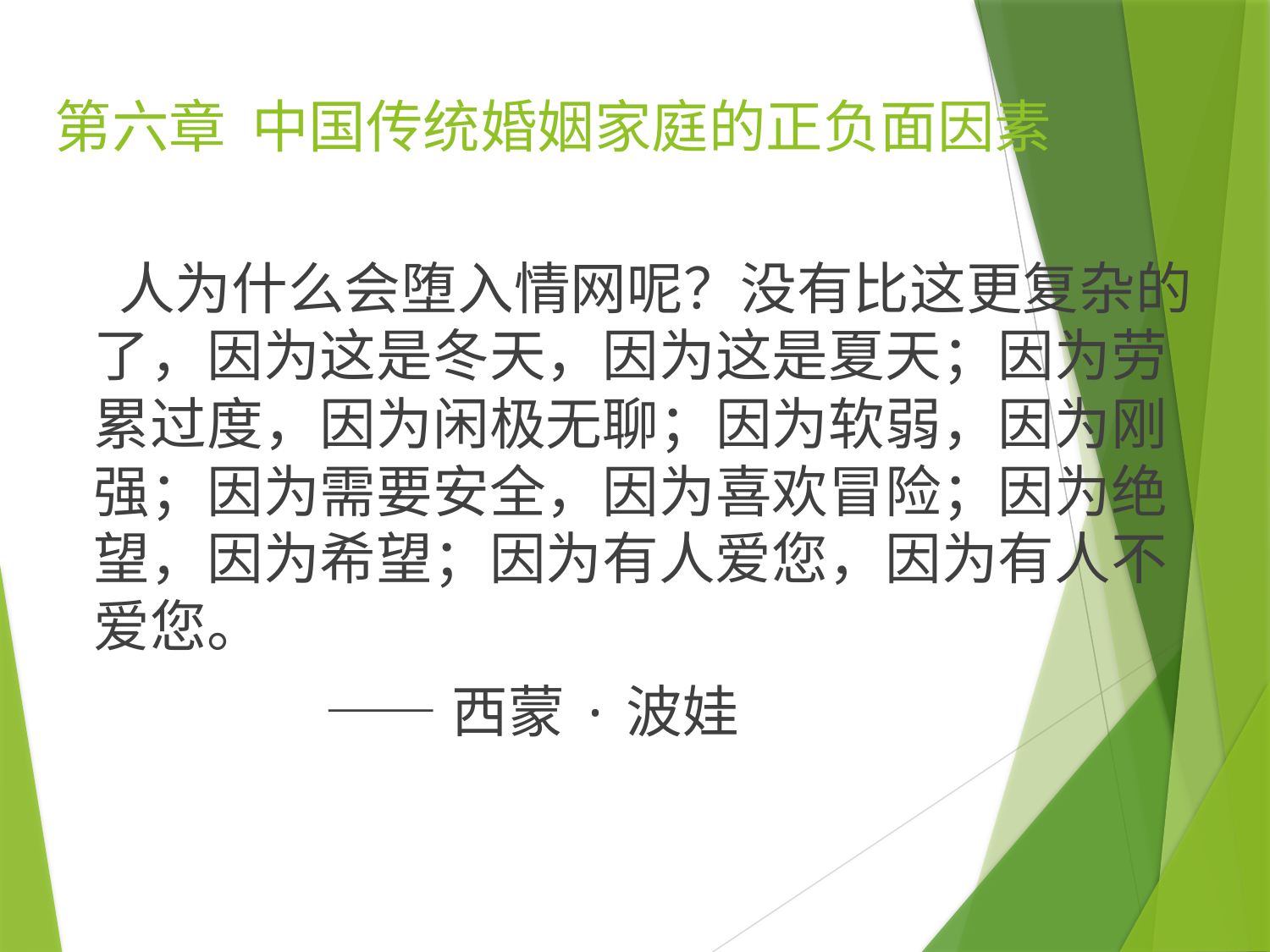

# 第六章  中国传统婚姻家庭的正负面因素
         人为什么会堕入情网呢？没有比这更复杂的了，因为这是冬天，因为这是夏天；因为劳累过度，因为闲极无聊；因为软弱，因为刚强；因为需要安全，因为喜欢冒险；因为绝望，因为希望；因为有人爱您，因为有人不爱您。
                      ——西蒙·波娃